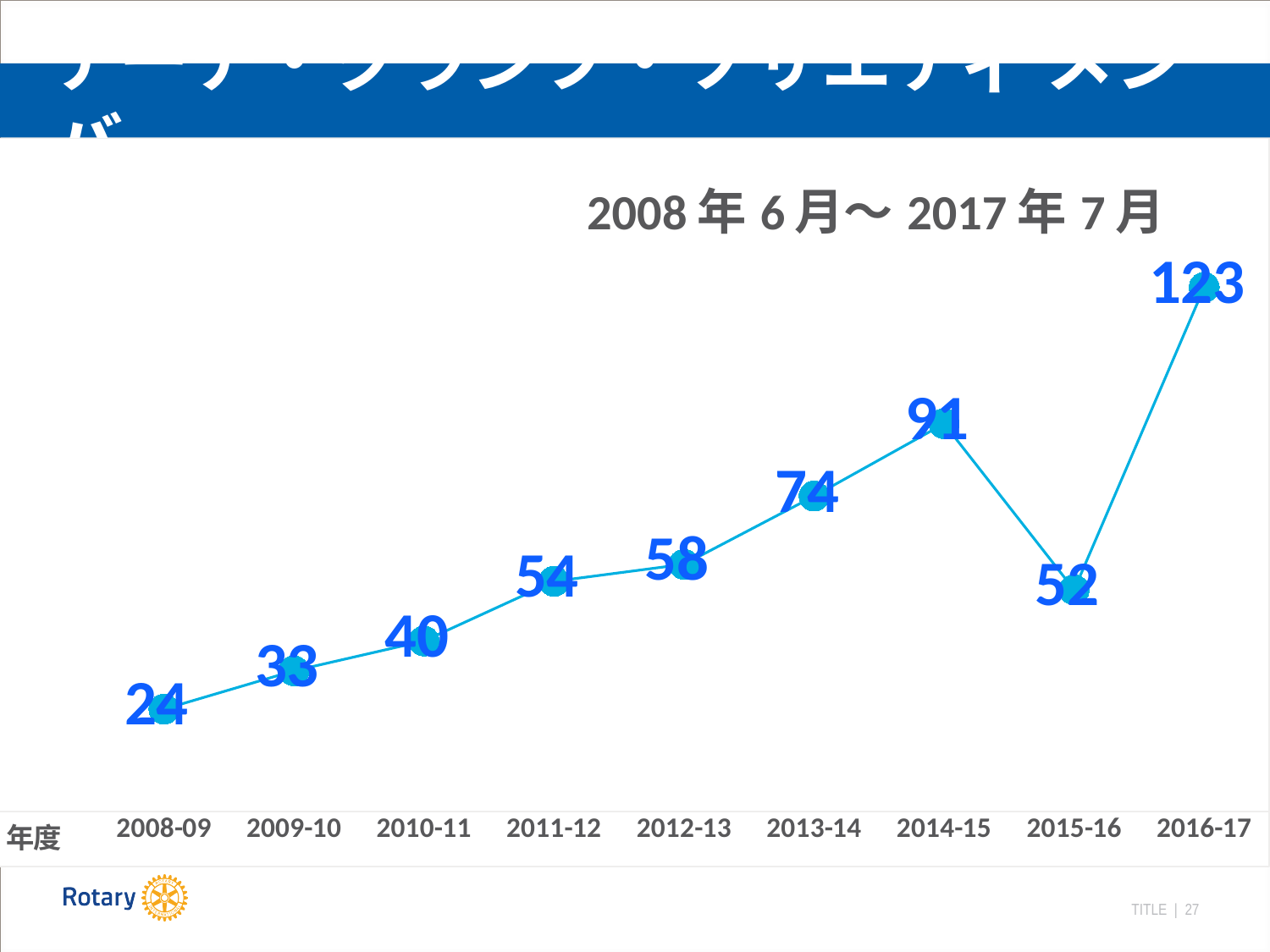

# アーチ・クランフ・ソサエティ メンバー

### Chart: 2008年6月～2017年7月

| Category |  |
|---|---|
| 年度 | None |
| 2008-09 | 24.0 |
| 2009-10 | 33.0 |
| 2010-11 | 40.0 |
| 2011-12 | 54.0 |
| 2012-13 | 58.0 |
| 2013-14 | 74.0 |
| 2014-15 | 91.0 |
| 2015-16 | 52.0 |
| 2016-17 | 123.0 |